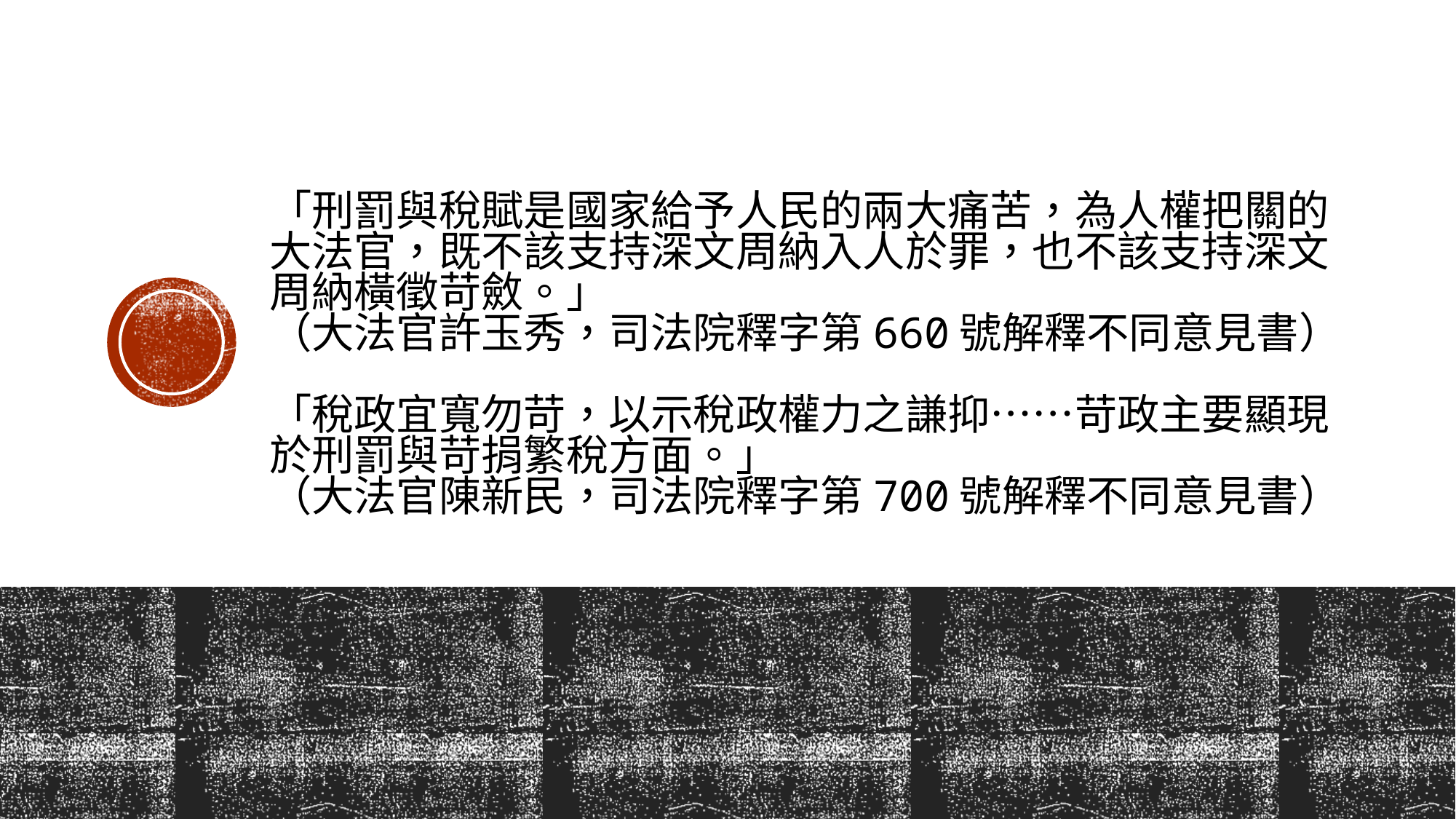

# 「刑罰與稅賦是國家給予人民的兩大痛苦，為人權把關的大法官，既不該支持深文周納入人於罪，也不該支持深文周納橫徵苛斂。」 （大法官許玉秀，司法院釋字第660號解釋不同意見書） 「稅政宜寬勿苛，以示稅政權力之謙抑……苛政主要顯現於刑罰與苛捐繁稅方面。」 （大法官陳新民，司法院釋字第700號解釋不同意見書）